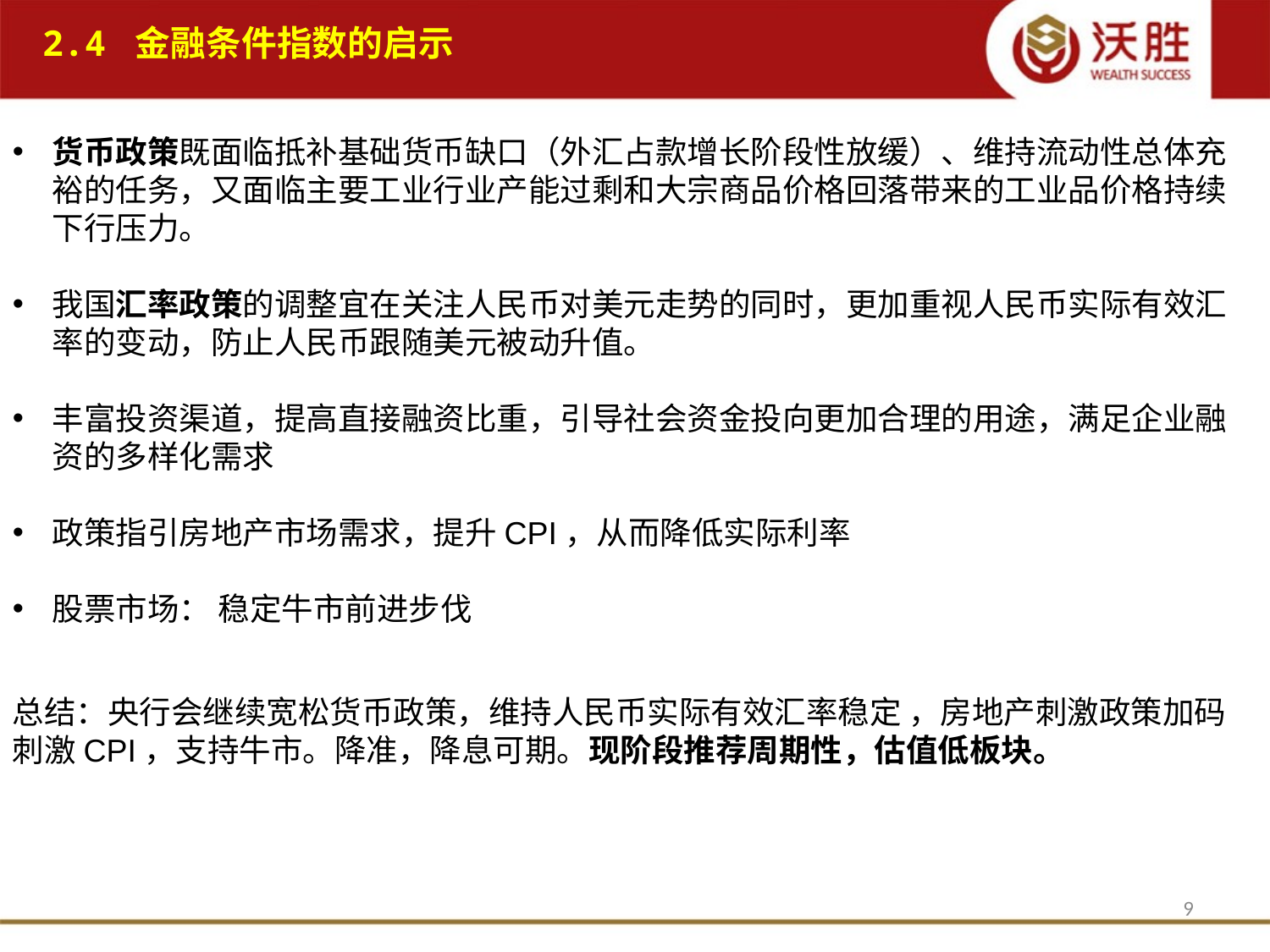

2.4 金融条件指数的启示
货币政策既面临抵补基础货币缺口（外汇占款增长阶段性放缓）、维持流动性总体充裕的任务，又面临主要工业行业产能过剩和大宗商品价格回落带来的工业品价格持续下行压力。

我国汇率政策的调整宜在关注人民币对美元走势的同时，更加重视人民币实际有效汇率的变动，防止人民币跟随美元被动升值。

丰富投资渠道，提高直接融资比重，引导社会资金投向更加合理的用途，满足企业融资的多样化需求

政策指引房地产市场需求，提升CPI，从而降低实际利率

股票市场： 稳定牛市前进步伐

总结：央行会继续宽松货币政策，维持人民币实际有效汇率稳定 ，房地产刺激政策加码刺激CPI，支持牛市。降准，降息可期。现阶段推荐周期性，估值低板块。
9